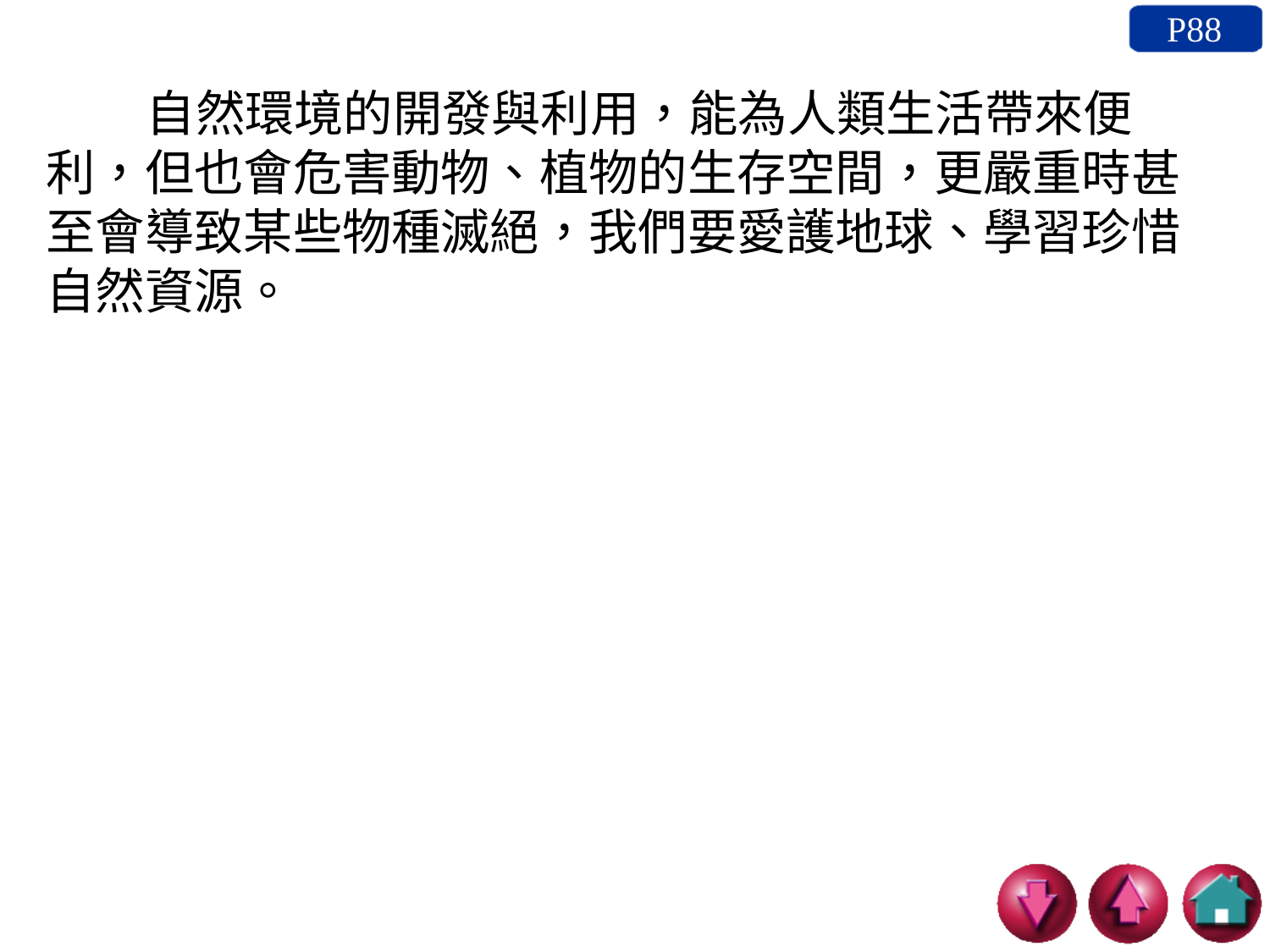

P88
自然環境的開發與利用，能為人類生活帶來便利，但也會危害動物、植物的生存空間，更嚴重時甚至會導致某些物種滅絕，我們要愛護地球、學習珍惜自然資源。